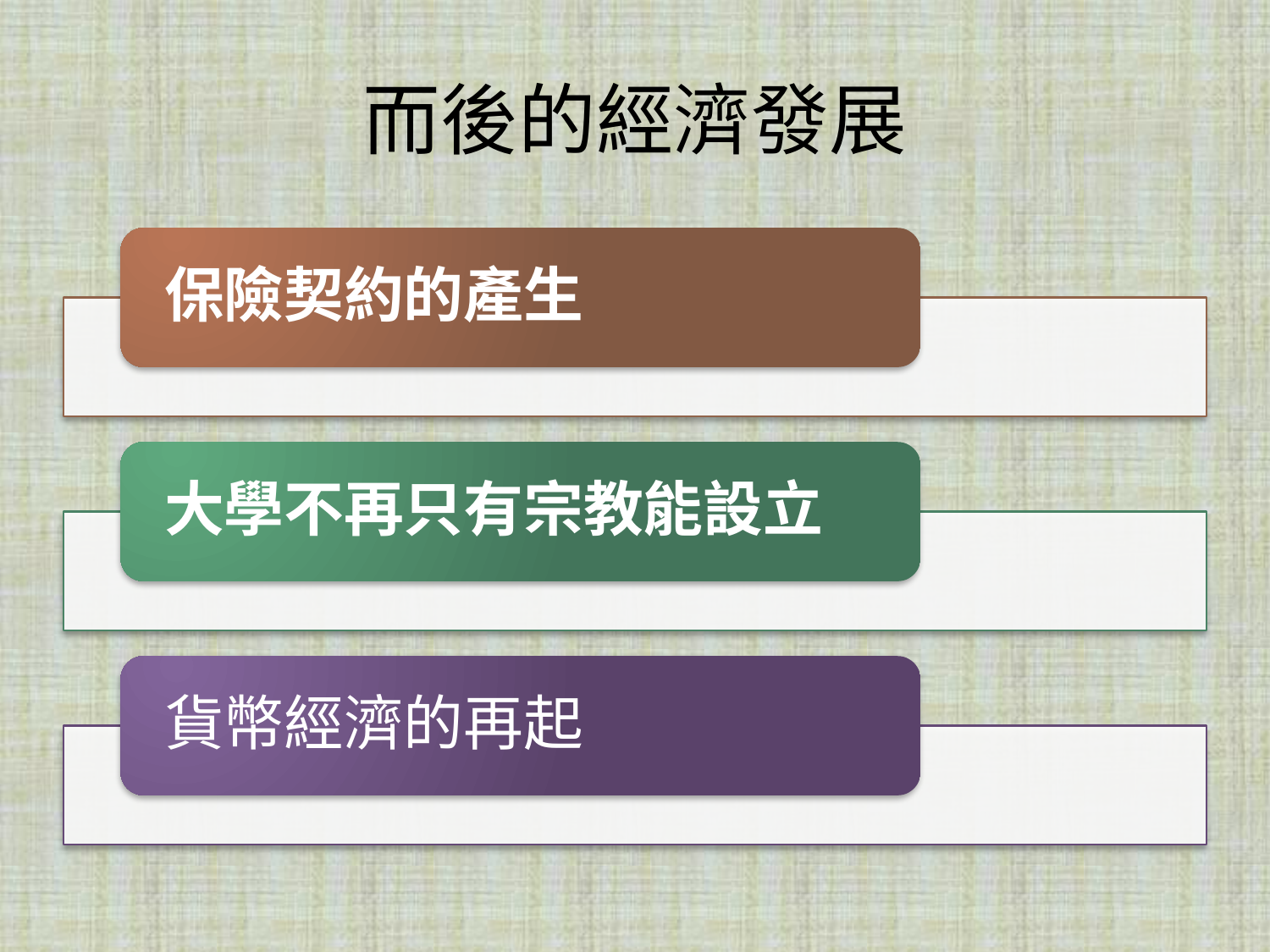

# 而後的經濟發展
保險契約的產生
大學不再只有宗教能設立
貨幣經濟的再起